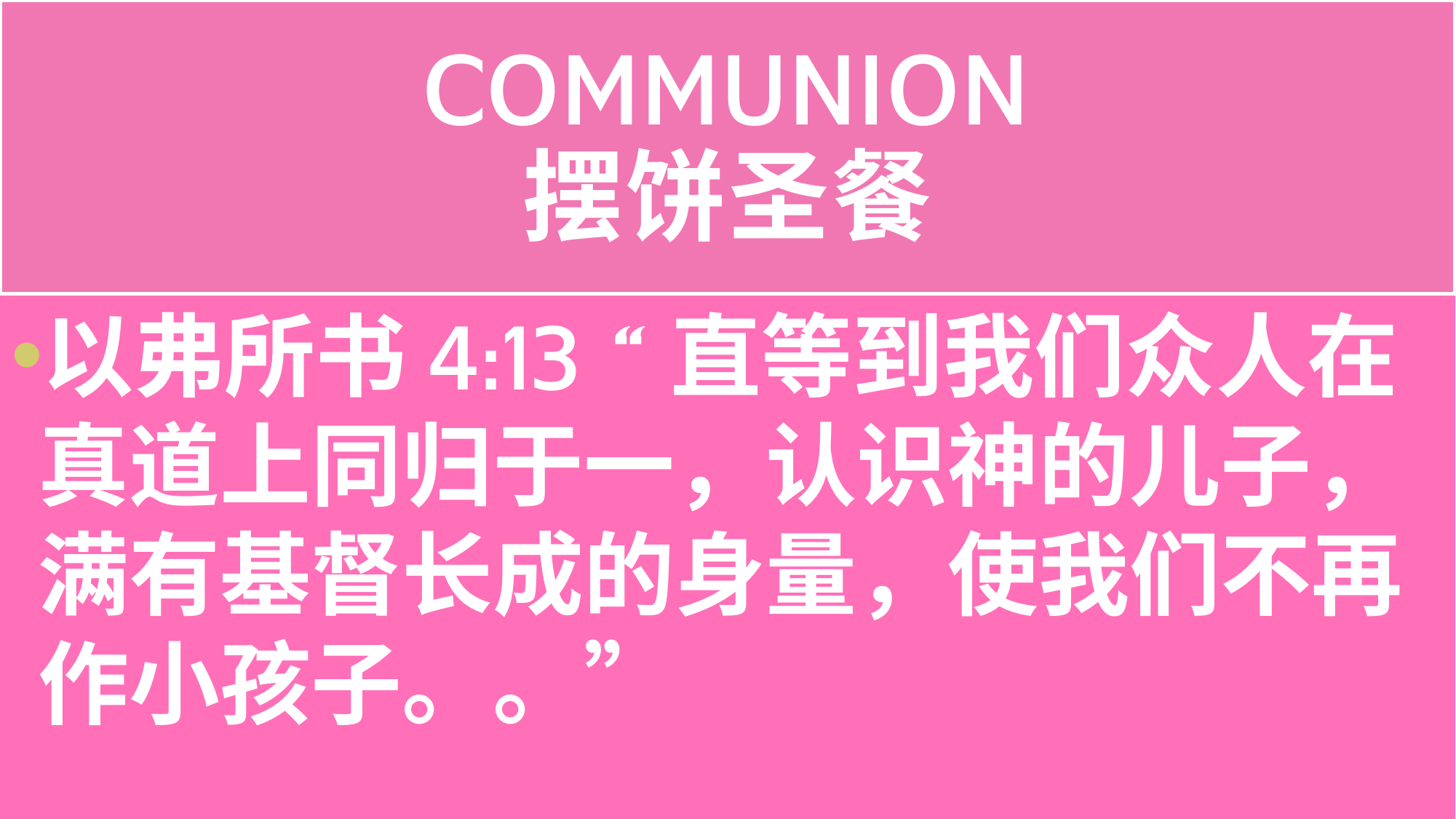

# COMMUNION 摆饼圣餐
以弗所书4:13 “直等到我们众人在真道上同归于一，认识神的儿子，满有基督长成的身量，使我们不再作小孩子。。”